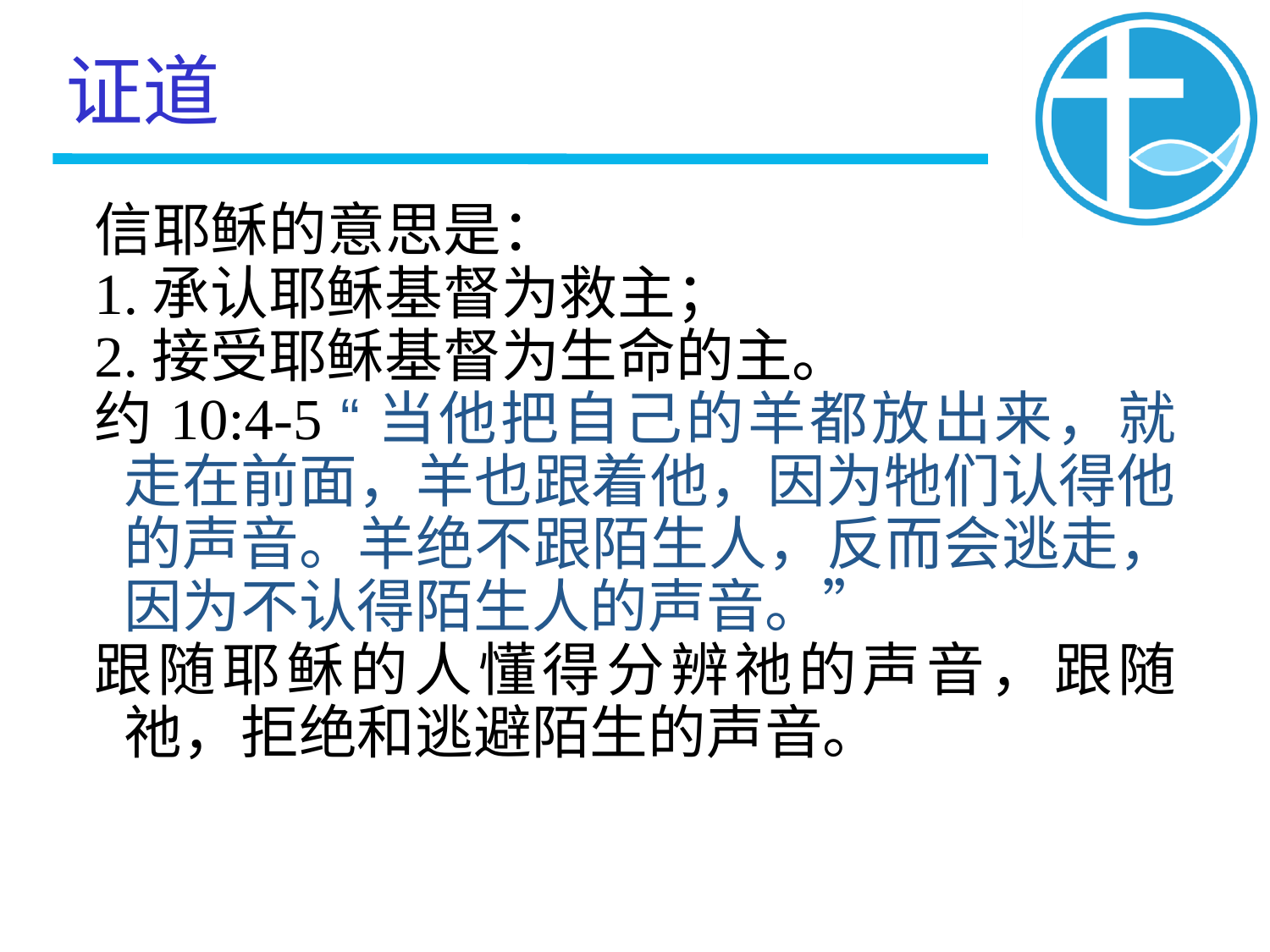

证道
# 信耶稣的意思是：
1.承认耶稣基督为救主；
2.接受耶稣基督为生命的主。
约10:4-5 “当他把自己的羊都放出来，就走在前面，羊也跟着他，因为牠们认得他的声音。羊绝不跟陌生人，反而会逃走，因为不认得陌生人的声音。”
跟随耶稣的人懂得分辨祂的声音，跟随祂，拒绝和逃避陌生的声音。